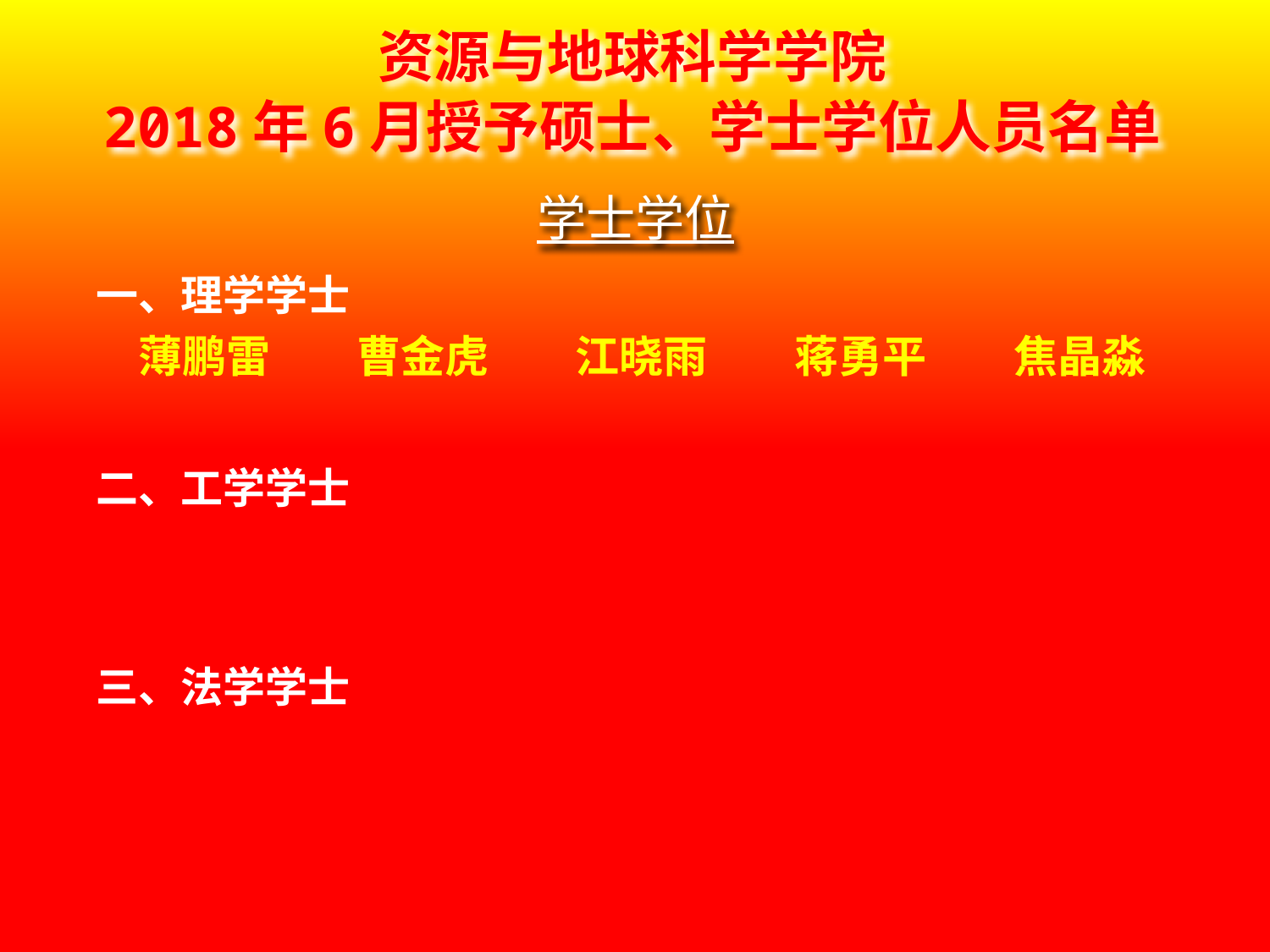

资源与地球科学学院
2018年6月授予硕士、学士学位人员名单
学士学位
| 一、理学学士 |  |  |  |  |
| --- | --- | --- | --- | --- |
| 薄鹏雷 | 曹金虎 | 江晓雨 | 蒋勇平 | 焦晶淼 |
|  |  |  |  |  |
| 二、工学学士 |  |  |  |  |
|  |  |  |  |  |
|  |  |  |  |  |
| 三、法学学士 |  |  |  |  |
|  |  |  |  |  |
|  |  |  |  |  |